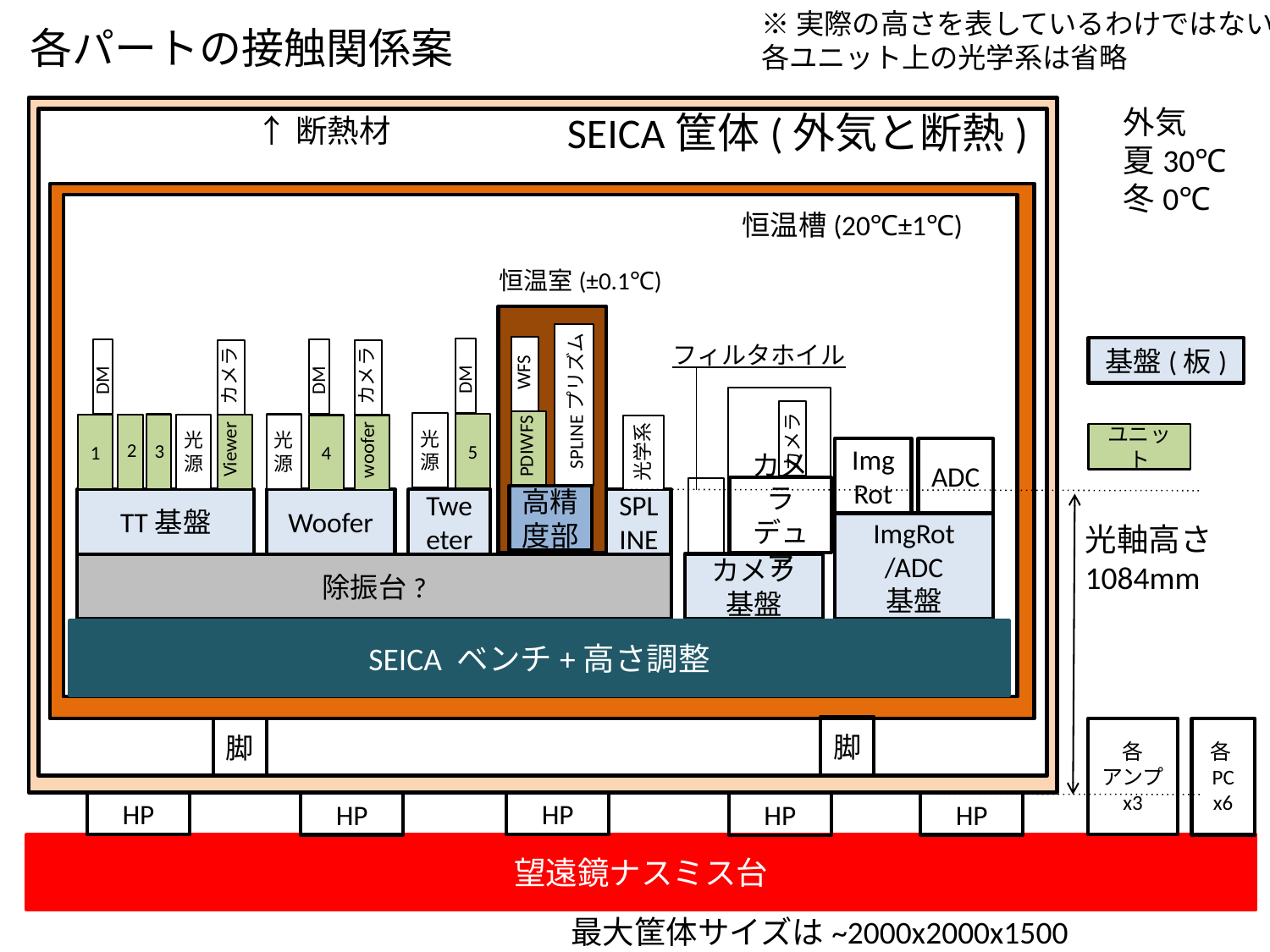

※実際の高さを表しているわけではない
各ユニット上の光学系は省略
各パートの接触関係案
外気
夏30℃
冬0℃

SEICA筐体(外気と断熱)
↑断熱材

恒温槽(20℃±1℃)
恒温室(±0.1℃)

フィルタホイル

基盤(板)

WFS
カメラ
カメラ
DM
DM
DM
SPLINEプリズム

5

1

4

光
源
光
源
光
源
カメラ
ユニット
PDIWFS
Viewer
woofer
2
3
光学系
Img
Rot
ADC
カメラデュア

高精度部
TT基盤
Woofer
Tweeter
SPLINE
ImgRot
/ADC
基盤
光軸高さ
1084mm
カメラ
基盤
除振台?
SEICA ベンチ+高さ調整
脚
各
アンプ
x3
各PC
x6
脚
HP
HP
HP
HP
HP
望遠鏡ナスミス台
最大筐体サイズは~2000x2000x1500